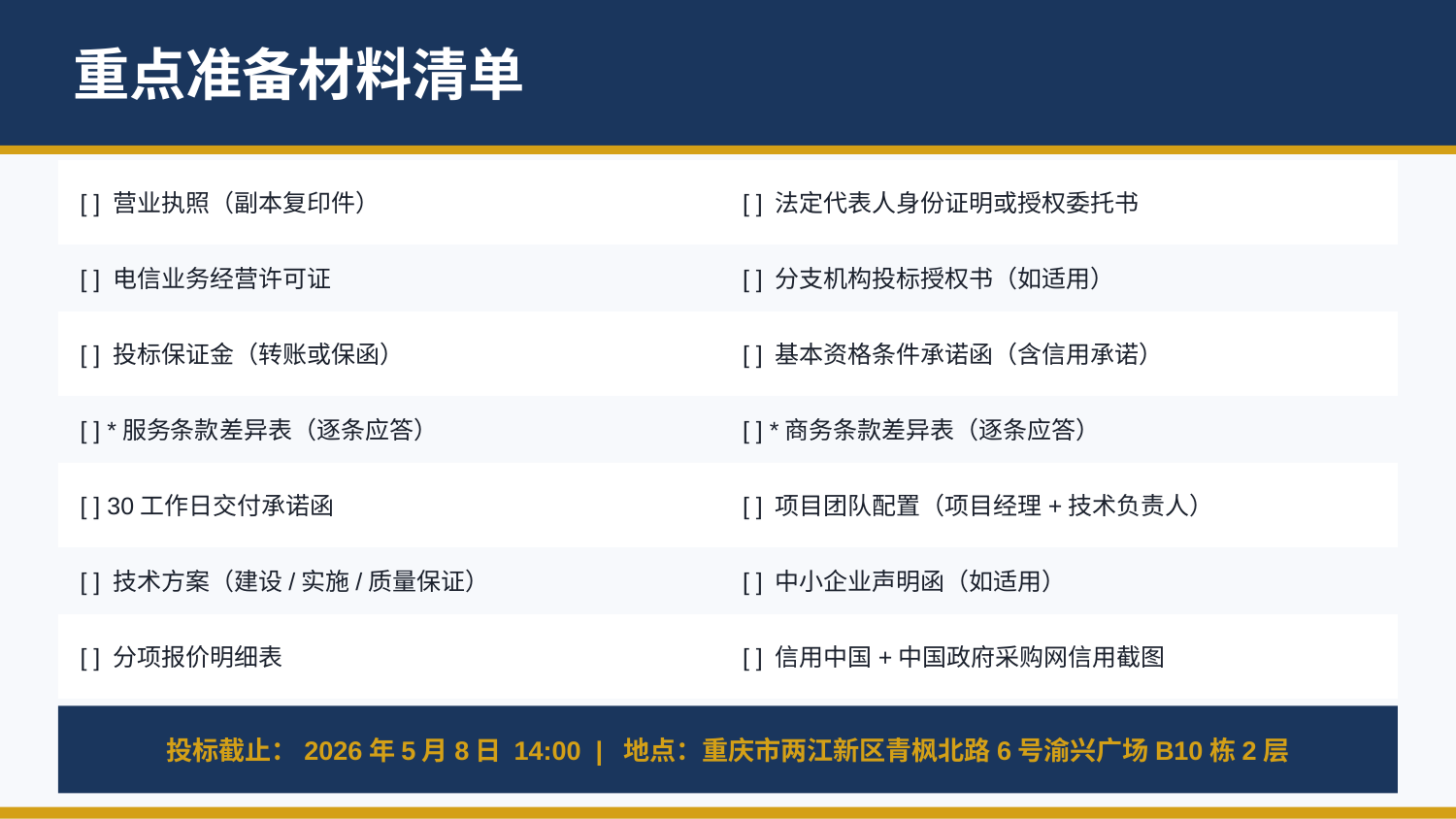

重点准备材料清单

[ ] 营业执照（副本复印件）
[ ] 法定代表人身份证明或授权委托书
[ ] 电信业务经营许可证
[ ] 分支机构投标授权书（如适用）

[ ] 投标保证金（转账或保函）
[ ] 基本资格条件承诺函（含信用承诺）
[ ] *服务条款差异表（逐条应答）
[ ] *商务条款差异表（逐条应答）

[ ] 30工作日交付承诺函
[ ] 项目团队配置（项目经理+技术负责人）
[ ] 技术方案（建设/实施/质量保证）
[ ] 中小企业声明函（如适用）

[ ] 分项报价明细表
[ ] 信用中国+中国政府采购网信用截图

投标截止：2026年5月8日 14:00  |  地点：重庆市两江新区青枫北路6号渝兴广场B10栋2层